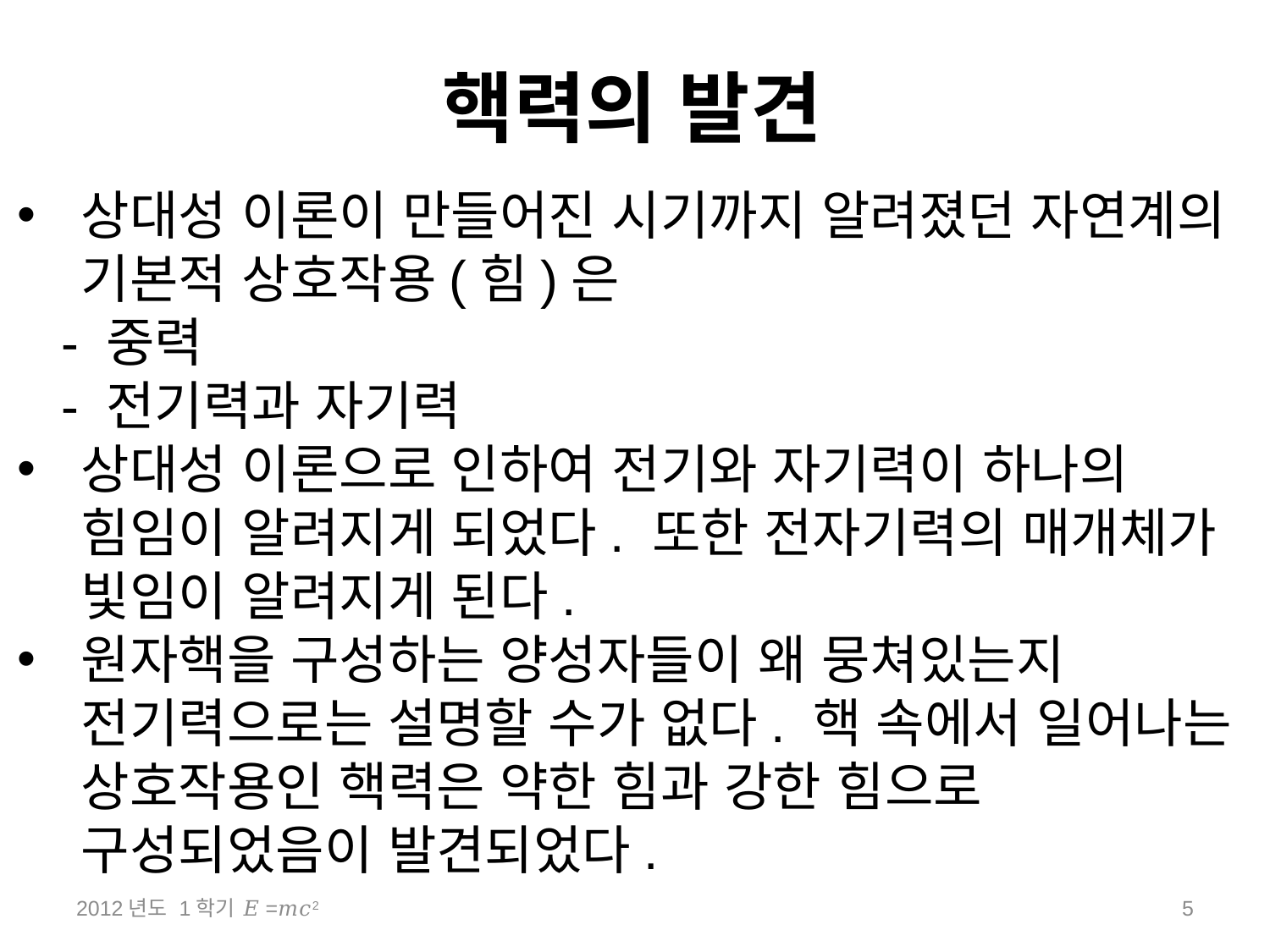

# 핵력의 발견
상대성 이론이 만들어진 시기까지 알려졌던 자연계의 기본적 상호작용(힘)은
   - 중력
   - 전기력과 자기력
상대성 이론으로 인하여 전기와 자기력이 하나의 힘임이 알려지게 되었다. 또한 전자기력의 매개체가 빛임이 알려지게 된다.
원자핵을 구성하는 양성자들이 왜 뭉쳐있는지 전기력으로는 설명할 수가 없다. 핵 속에서 일어나는 상호작용인 핵력은 약한 힘과 강한 힘으로 구성되었음이 발견되었다.
2012년도 1학기 𝐸=𝑚𝑐2
5